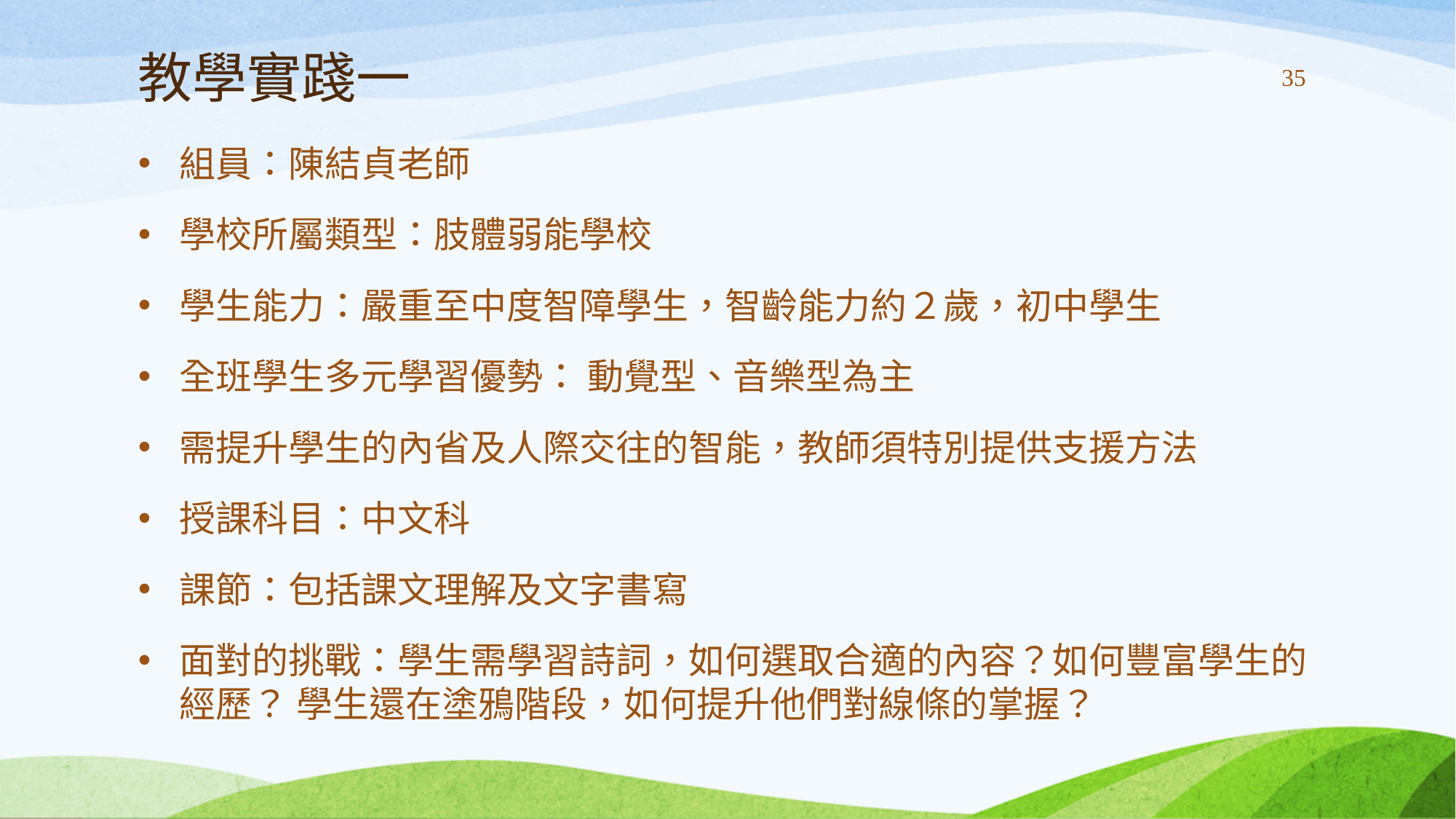

# 教學實踐一
35
組員：陳結貞老師
學校所屬類型：肢體弱能學校
學生能力：嚴重至中度智障學生，智齡能力約２歲，初中學生
全班學生多元學習優勢： 動覺型、音樂型為主
需提升學生的內省及人際交往的智能，教師須特別提供支援方法
授課科目：中文科
課節：包括課文理解及文字書寫
面對的挑戰：學生需學習詩詞，如何選取合適的內容？如何豐富學生的經歷？ 學生還在塗鴉階段，如何提升他們對線條的掌握？